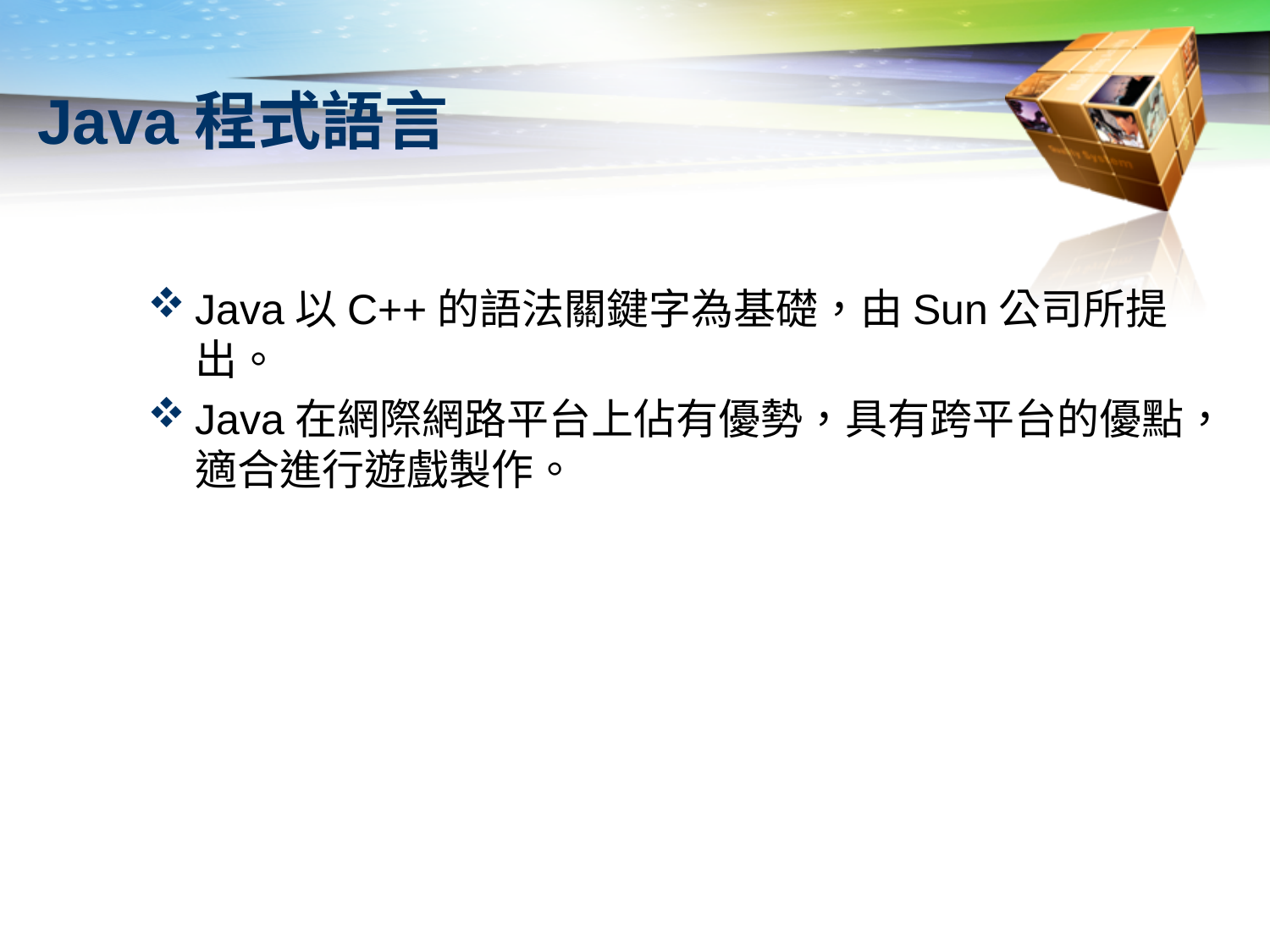

# Java程式語言
Java以C++的語法關鍵字為基礎，由Sun公司所提出。
Java在網際網路平台上佔有優勢，具有跨平台的優點，適合進行遊戲製作。